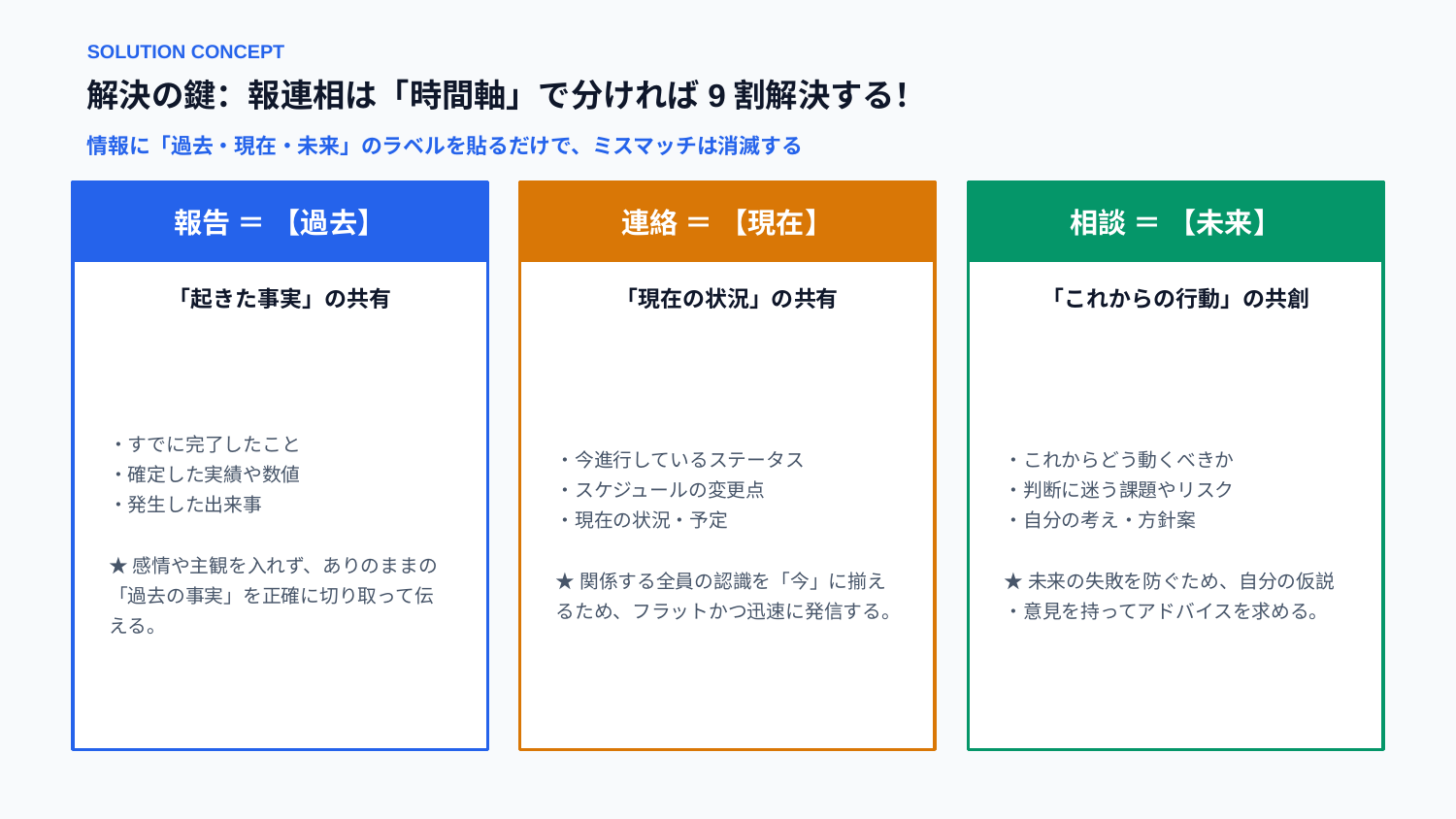

SOLUTION CONCEPT
解決の鍵：報連相は「時間軸」で分ければ9割解決する！
情報に「過去・現在・未来」のラベルを貼るだけで、ミスマッチは消滅する

報告 ＝ 【過去】

連絡 ＝ 【現在】

相談 ＝ 【未来】
「起きた事実」の共有
「現在の状況」の共有
「これからの行動」の共創
・すでに完了したこと
・確定した実績や数値
・発生した出来事

★感情や主観を入れず、ありのままの「過去の事実」を正確に切り取って伝える。
・今進行しているステータス
・スケジュールの変更点
・現在の状況・予定

★関係する全員の認識を「今」に揃えるため、フラットかつ迅速に発信する。
・これからどう動くべきか
・判断に迷う課題やリスク
・自分の考え・方針案

★未来の失敗を防ぐため、自分の仮説・意見を持ってアドバイスを求める。